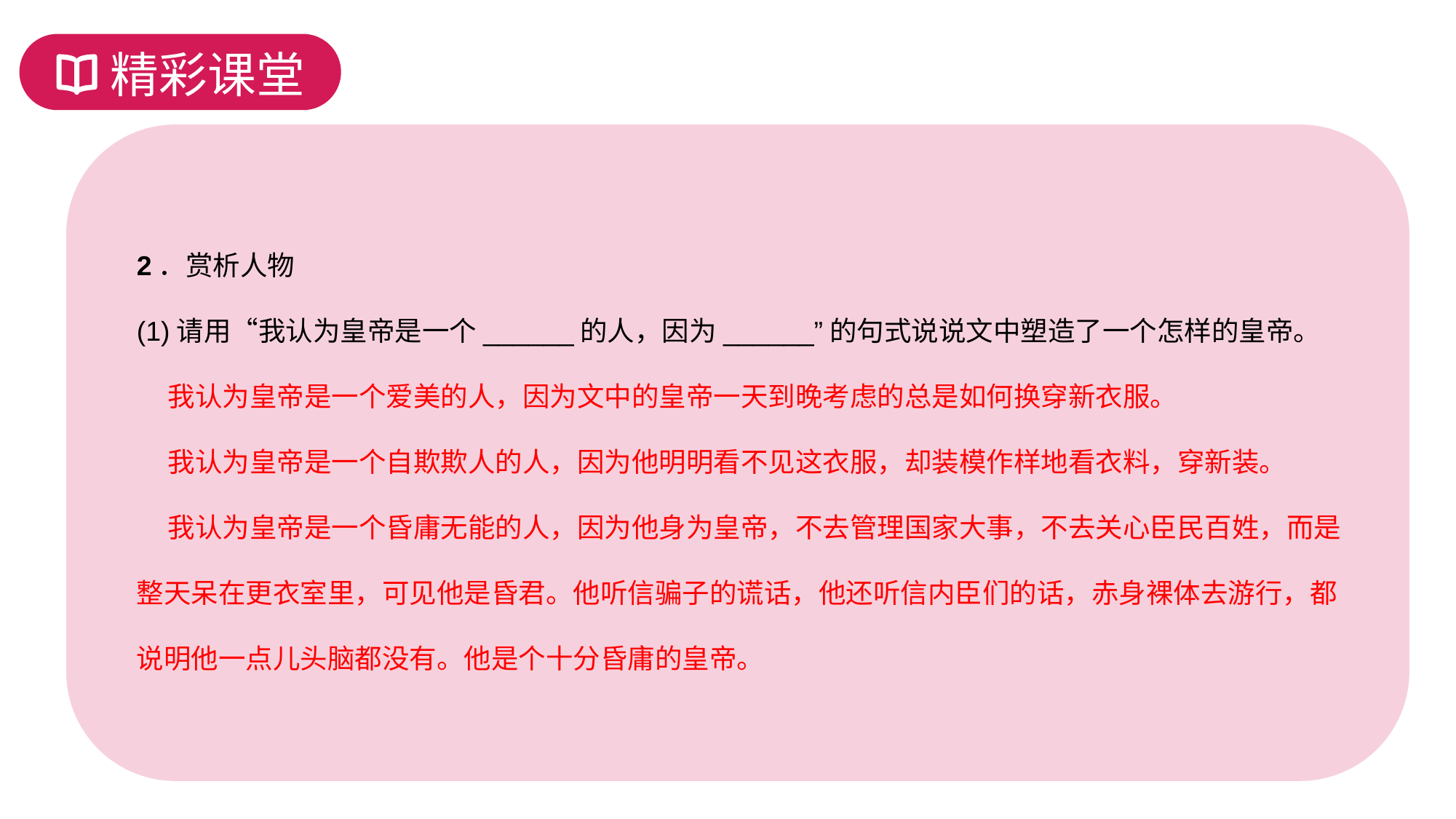

精彩课堂

2．赏析人物
(1)请用“我认为皇帝是一个______的人，因为______”的句式说说文中塑造了一个怎样的皇帝。
    我认为皇帝是一个爱美的人，因为文中的皇帝一天到晚考虑的总是如何换穿新衣服。
    我认为皇帝是一个自欺欺人的人，因为他明明看不见这衣服，却装模作样地看衣料，穿新装。
    我认为皇帝是一个昏庸无能的人，因为他身为皇帝，不去管理国家大事，不去关心臣民百姓，而是整天呆在更衣室里，可见他是昏君。他听信骗子的谎话，他还听信内臣们的话，赤身裸体去游行，都说明他一点儿头脑都没有。他是个十分昏庸的皇帝。